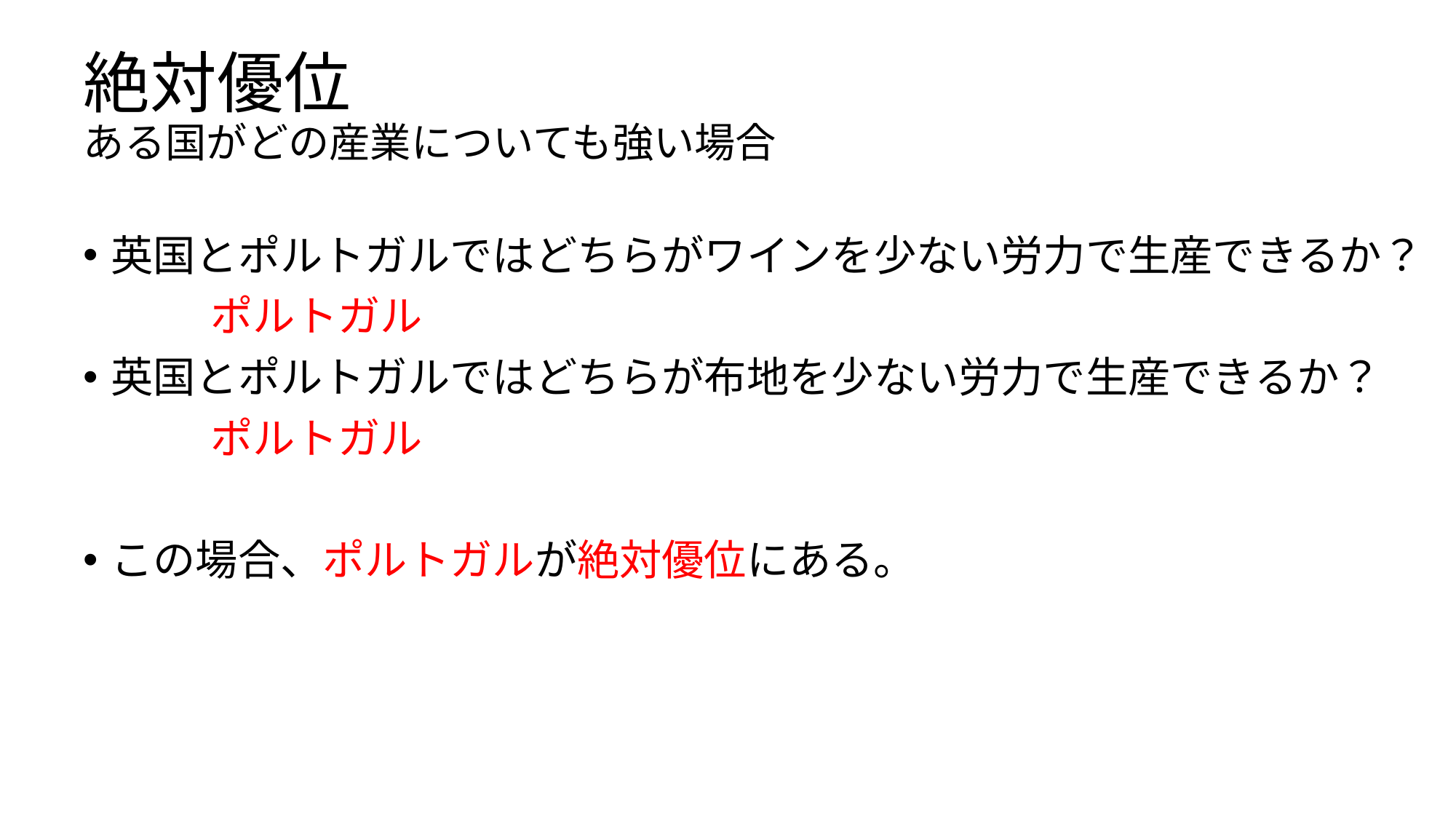

# 絶対優位 ある国がどの産業についても強い場合
英国とポルトガルではどちらがワインを少ない労力で生産できるか？
　　　ポルトガル
英国とポルトガルではどちらが布地を少ない労力で生産できるか？
　　　ポルトガル

この場合、ポルトガルが絶対優位にある。